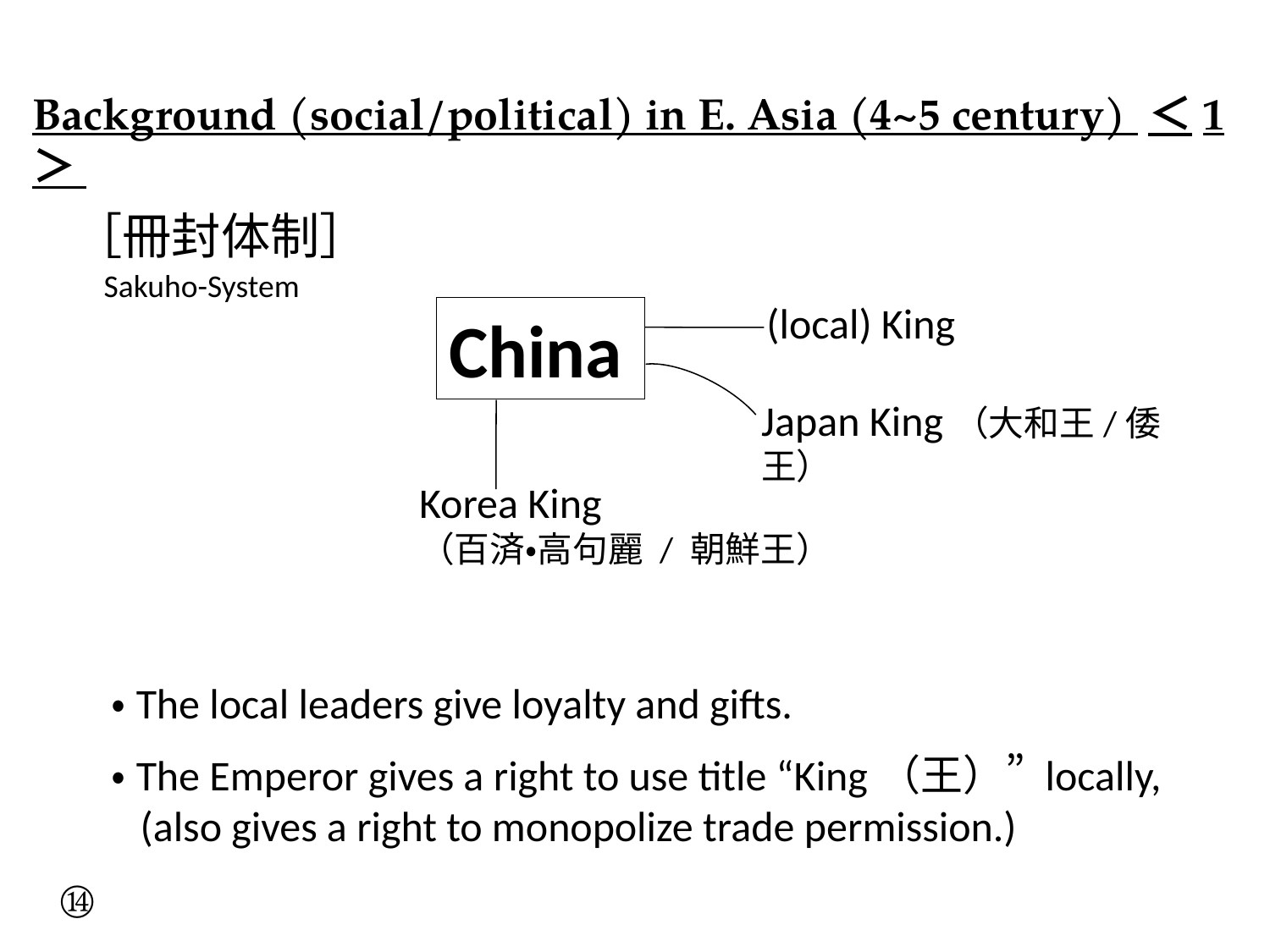

Background (social/political) in E. Asia (4~5 century) ＜1＞
［冊封体制］
Sakuho-System
(local) King
China

Japan King（大和王/倭王）
Korea King
（百済・高句麗 / 朝鮮王）
・The local leaders give loyalty and gifts.

・The Emperor gives a right to use title “King（王）” locally,
   (also gives a right to monopolize trade permission.)
⑭